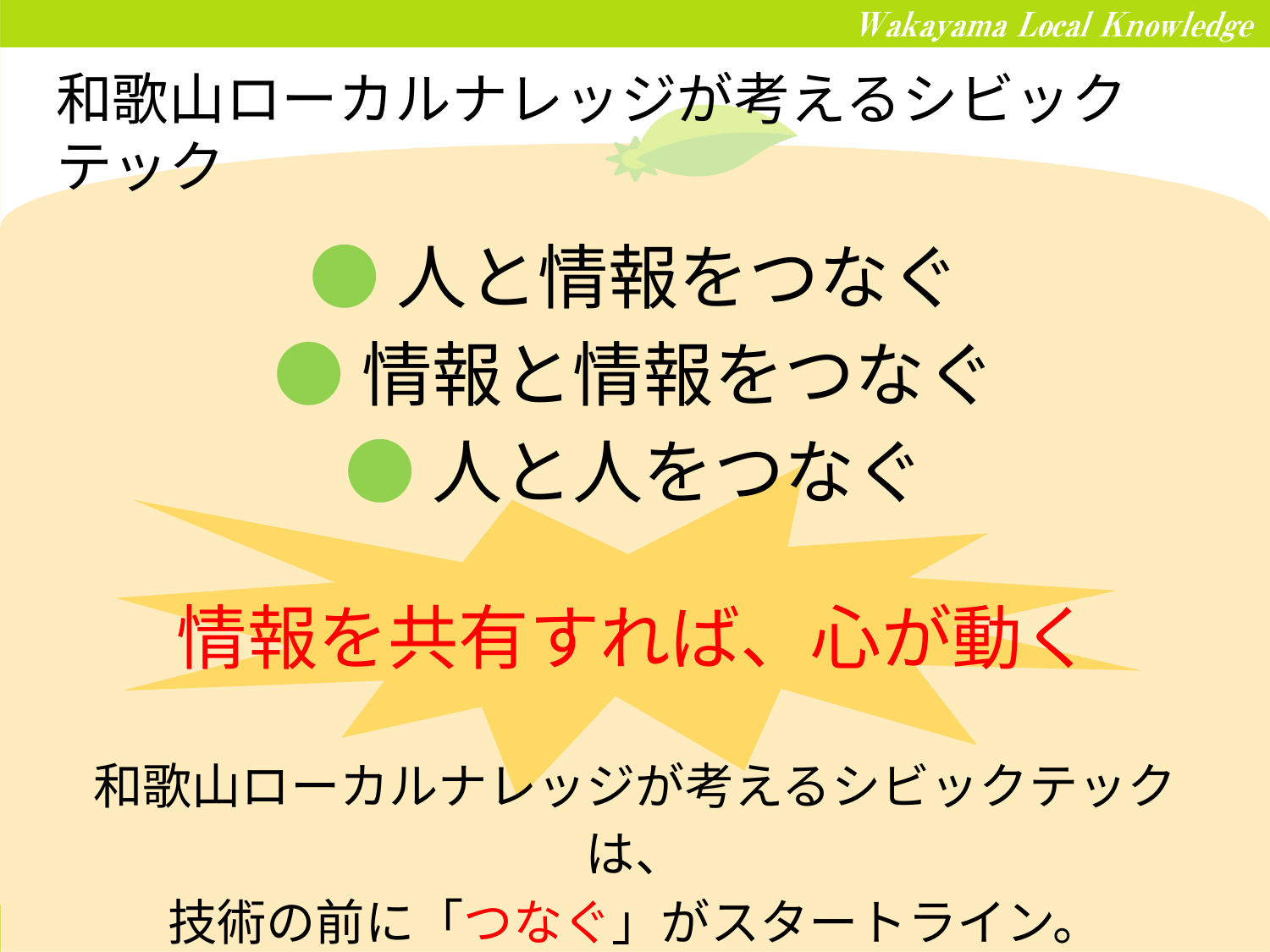

# 和歌山ローカルナレッジが考えるシビックテック
●人と情報をつなぐ
●情報と情報をつなぐ
●人と人をつなぐ

情報を共有すれば、心が動く

和歌山ローカルナレッジが考えるシビックテックは、
技術の前に「つなぐ」がスタートライン。